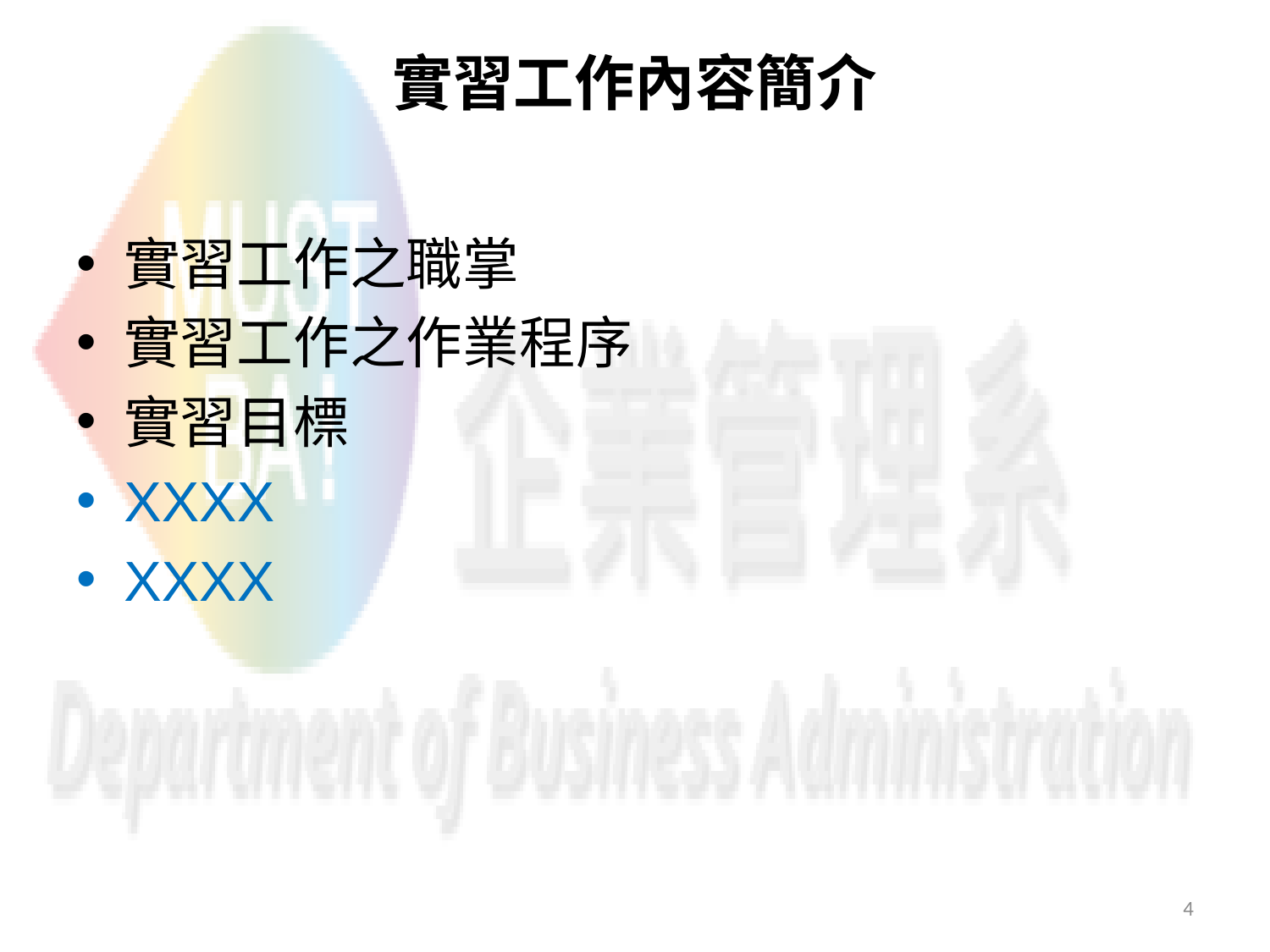

# 實習工作內容簡介
實習工作之職掌
實習工作之作業程序
實習目標
XXXX
XXXX
4